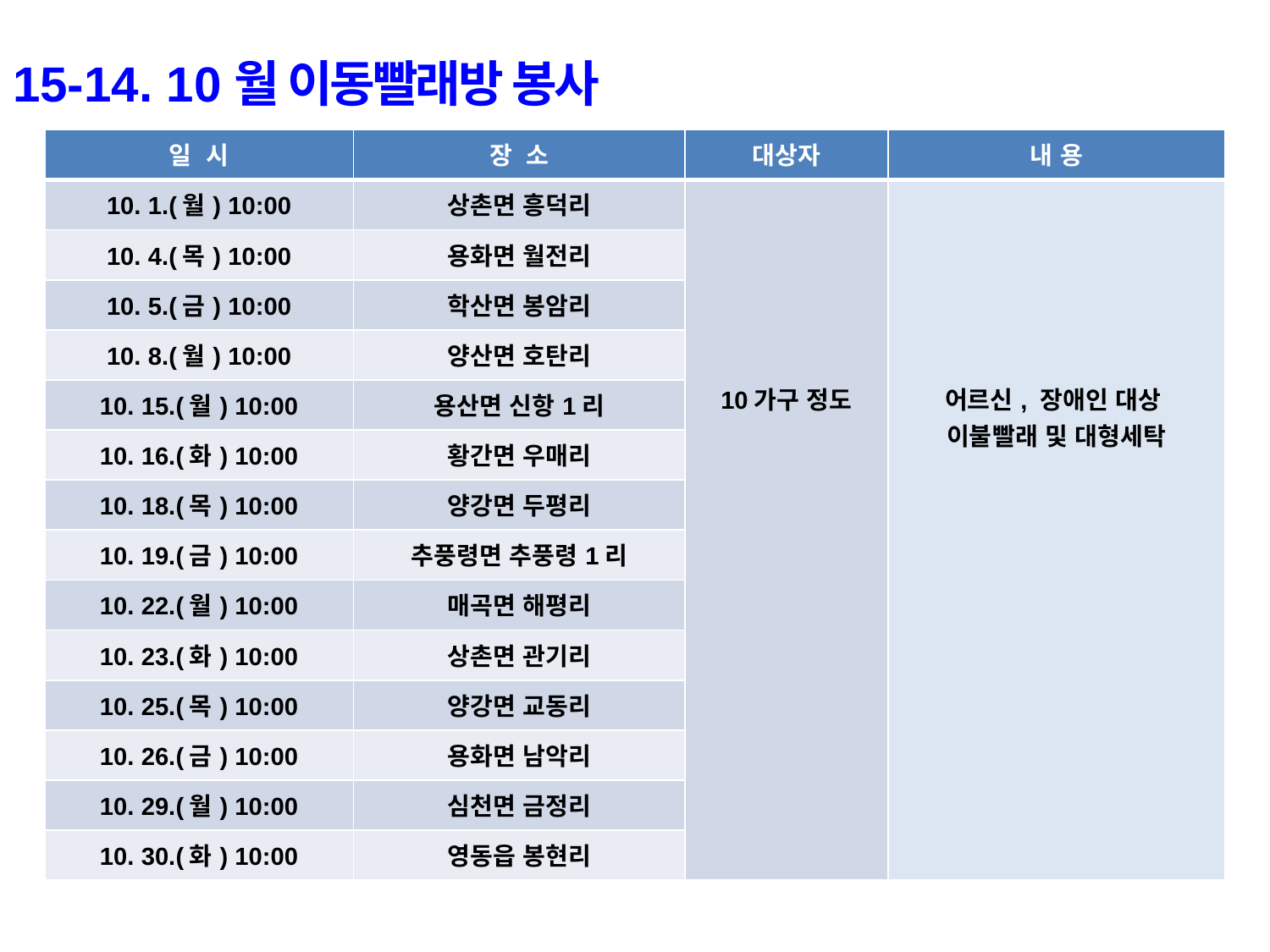

15-14. 10월 이동빨래방 봉사
| 일 시 | 장 소 | 대상자 | 내 용 |
| --- | --- | --- | --- |
| 10. 1.(월) 10:00 | 상촌면 흥덕리 | 10가구 정도 | 어르신, 장애인 대상 이불빨래 및 대형세탁 |
| 10. 4.(목) 10:00 | 용화면 월전리 |  |  |
| 10. 5.(금) 10:00 | 학산면 봉암리 |  |  |
| 10. 8.(월) 10:00 | 양산면 호탄리 |  |  |
| 10. 15.(월) 10:00 | 용산면 신항1리 |  |  |
| 10. 16.(화) 10:00 | 황간면 우매리 |  |  |
| 10. 18.(목) 10:00 | 양강면 두평리 |  |  |
| 10. 19.(금) 10:00 | 추풍령면 추풍령1리 |  |  |
| 10. 22.(월) 10:00 | 매곡면 해평리 |  |  |
| 10. 23.(화) 10:00 | 상촌면 관기리 |  |  |
| 10. 25.(목) 10:00 | 양강면 교동리 |  |  |
| 10. 26.(금) 10:00 | 용화면 남악리 |  |  |
| 10. 29.(월) 10:00 | 심천면 금정리 |  |  |
| 10. 30.(화) 10:00 | 영동읍 봉현리 |  |  |